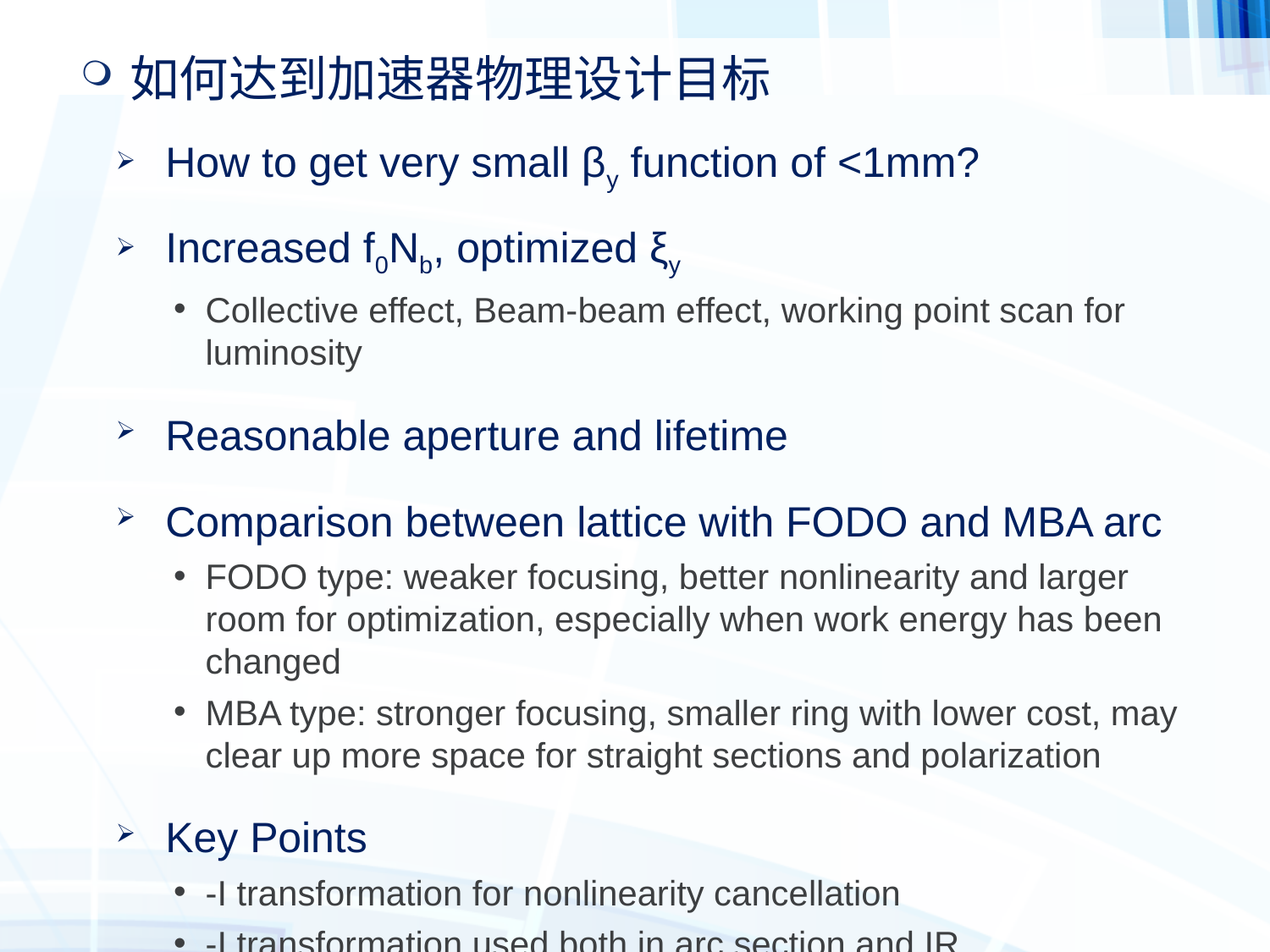

如何达到加速器物理设计目标
How to get very small βy function of <1mm?
Increased f0Nb, optimized ξy
Collective effect, Beam-beam effect, working point scan for luminosity
Reasonable aperture and lifetime
Comparison between lattice with FODO and MBA arc
FODO type: weaker focusing, better nonlinearity and larger room for optimization, especially when work energy has been changed
MBA type: stronger focusing, smaller ring with lower cost, may clear up more space for straight sections and polarization
Key Points
-I transformation for nonlinearity cancellation
-I transformation used both in arc section and IR
Very weak nonlinearity in arc section